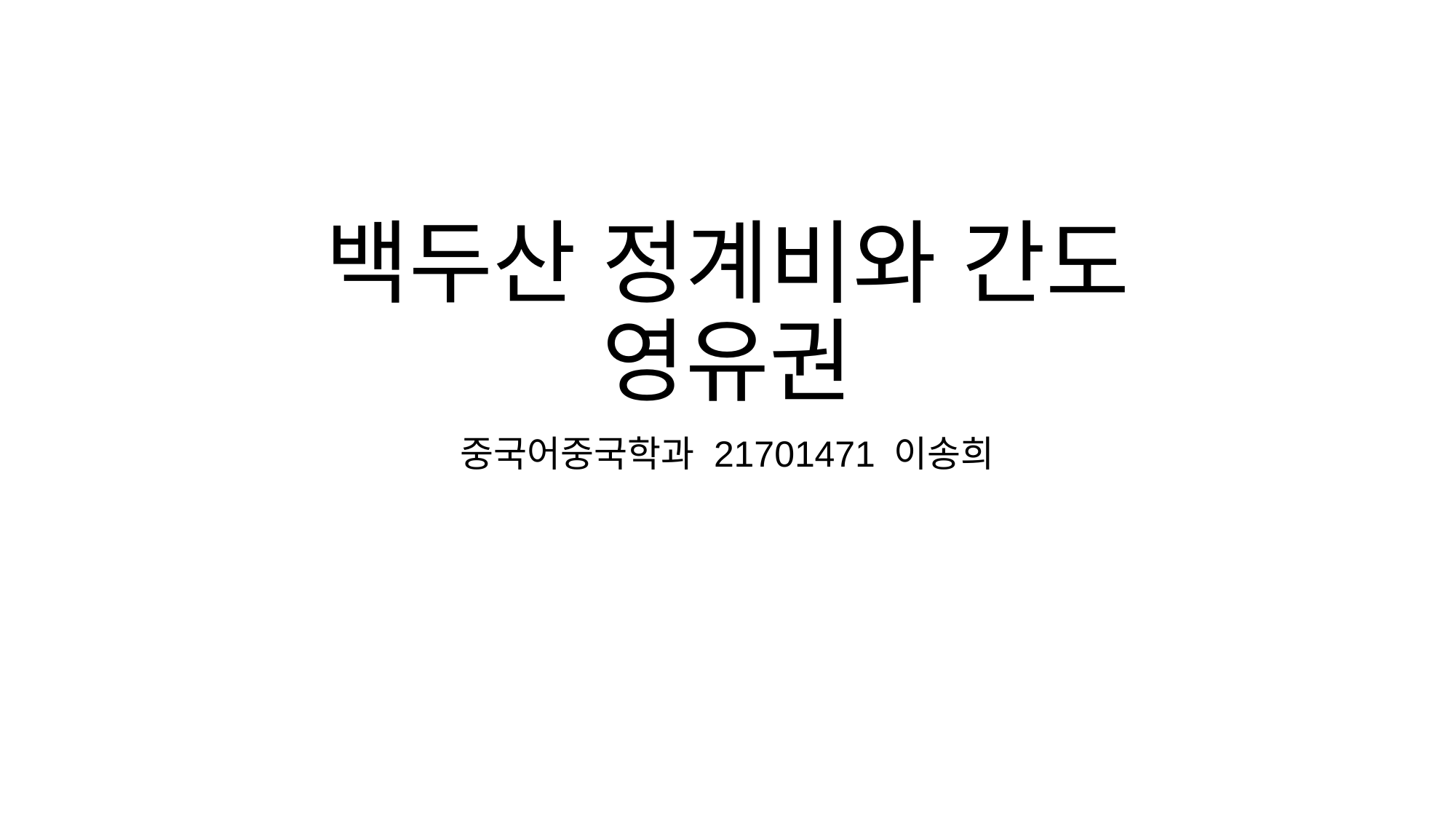

# 백두산 정계비와 간도 영유권
중국어중국학과 21701471 이송희